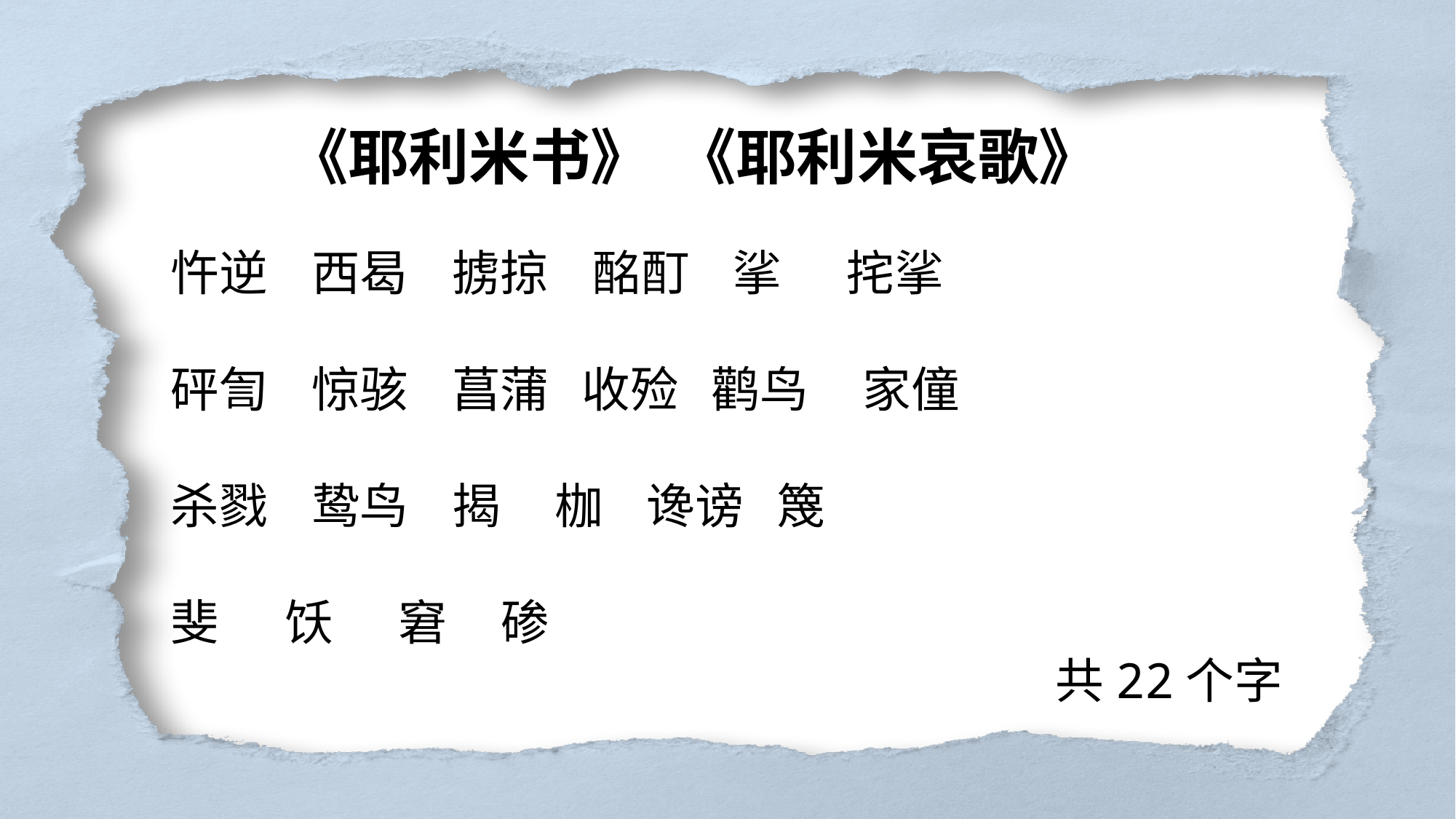

《耶利米书》
《耶利米哀歌》
忤逆    西曷    掳掠    酩酊    挲      挓挲

砰訇    惊骇    菖蒲   收殓   鹳鸟     家僮

杀戮    鸷鸟    揭     枷    谗谤   篾

斐      饫      窘     碜
                                                                                共22个字